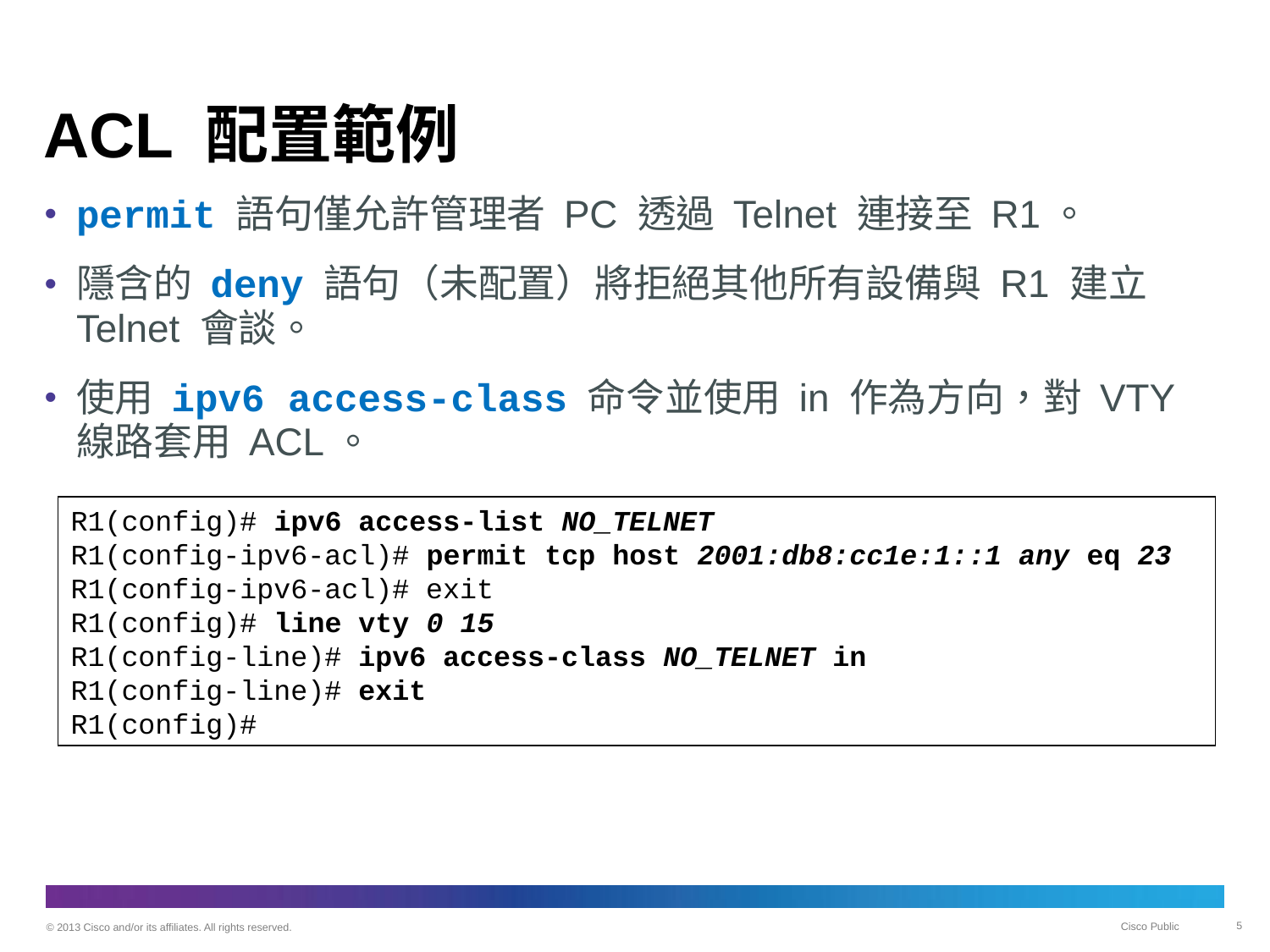

# ACL 配置範例
permit 語句僅允許管理者 PC 透過 Telnet 連接至 R1。
隱含的 deny 語句（未配置）將拒絕其他所有設備與 R1 建立 Telnet 會談。
使用 ipv6 access-class 命令並使用 in 作為方向，對 VTY 線路套用 ACL。

R1(config)# ipv6 access-list NO_TELNET
R1(config-ipv6-acl)# permit tcp host 2001:db8:cc1e:1::1 any eq 23
R1(config-ipv6-acl)# exit
R1(config)# line vty 0 15
R1(config-line)# ipv6 access-class NO_TELNET in
R1(config-line)# exit
R1(config)#